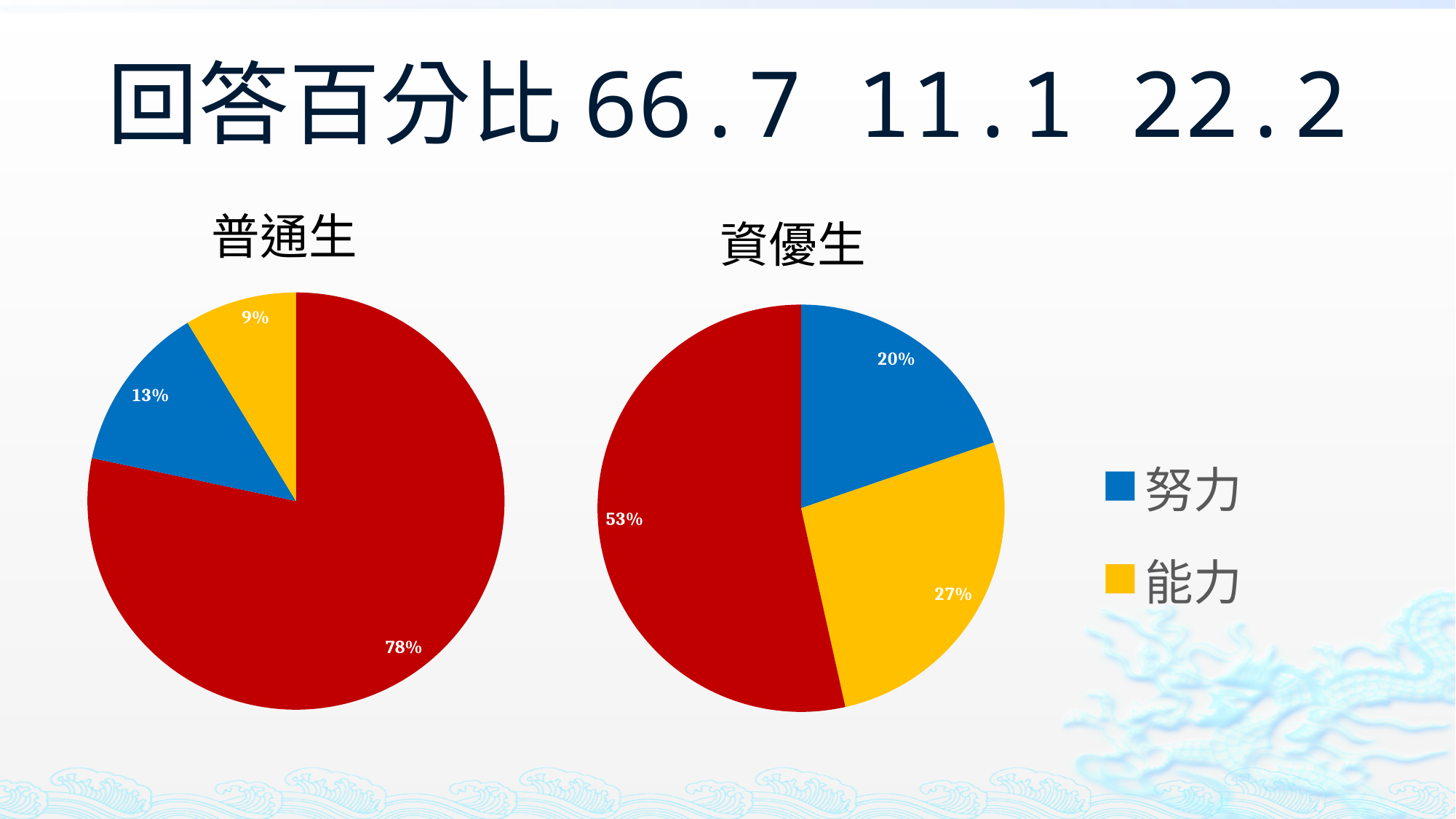

# 回答百分比66.7 11.1 22.2

### Chart

| Category | 銷售 |
|---|---|
| 努力 | 78.3 |
| 能力 | 13.0 |
| 工作難度 | 0.0 |
| 運氣 | 8.7 |
資優生

### Chart

| Category | 銷售 |
|---|---|
| 努力 | 8.2 |
| 能力 | 11.1 |
| 工作難度 | 22.2 |
| 運氣 | 0.0 |